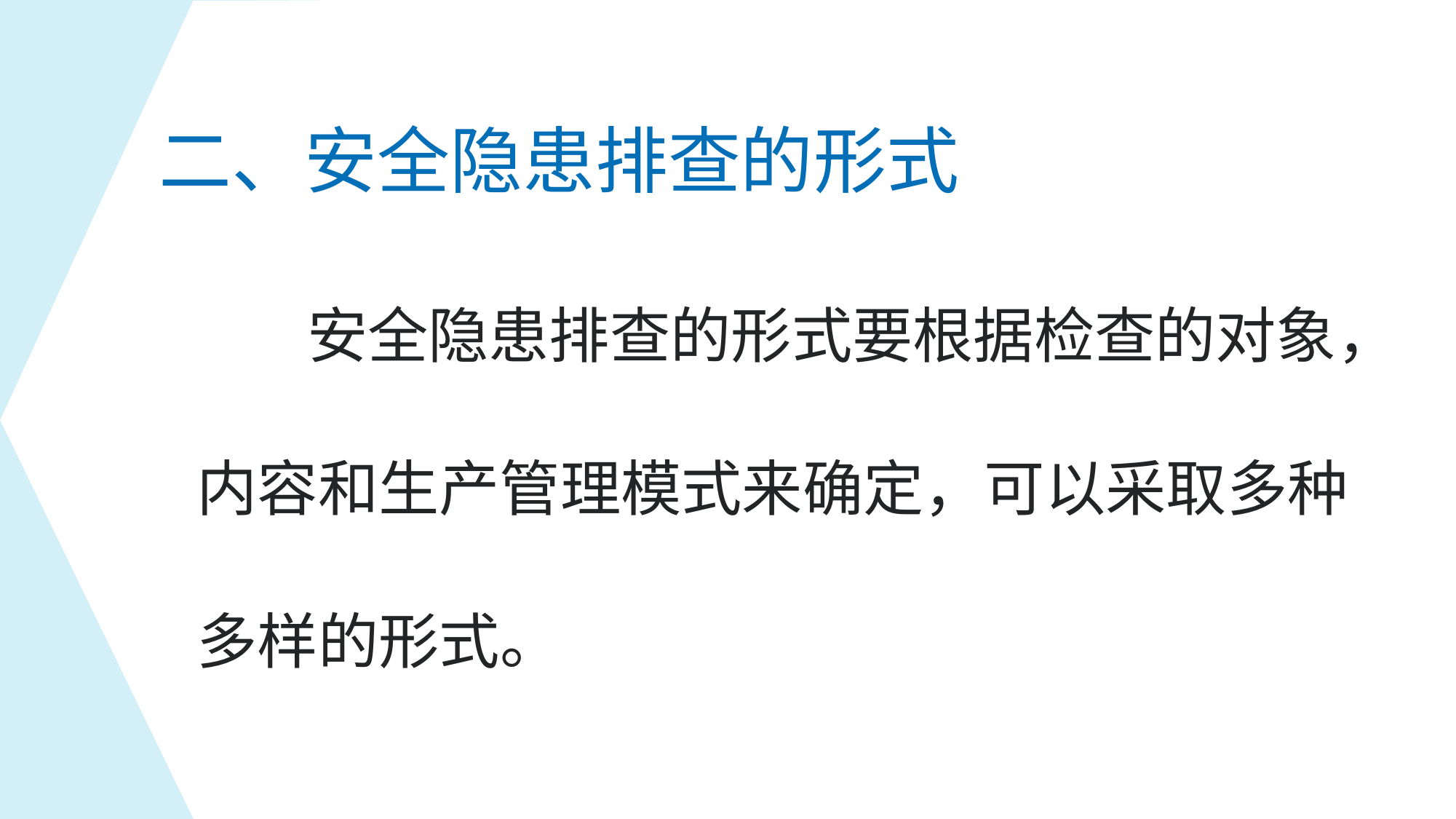

二、安全隐患排查的形式
       安全隐患排查的形式要根据检查的对象，内容和生产管理模式来确定，可以采取多种多样的形式。